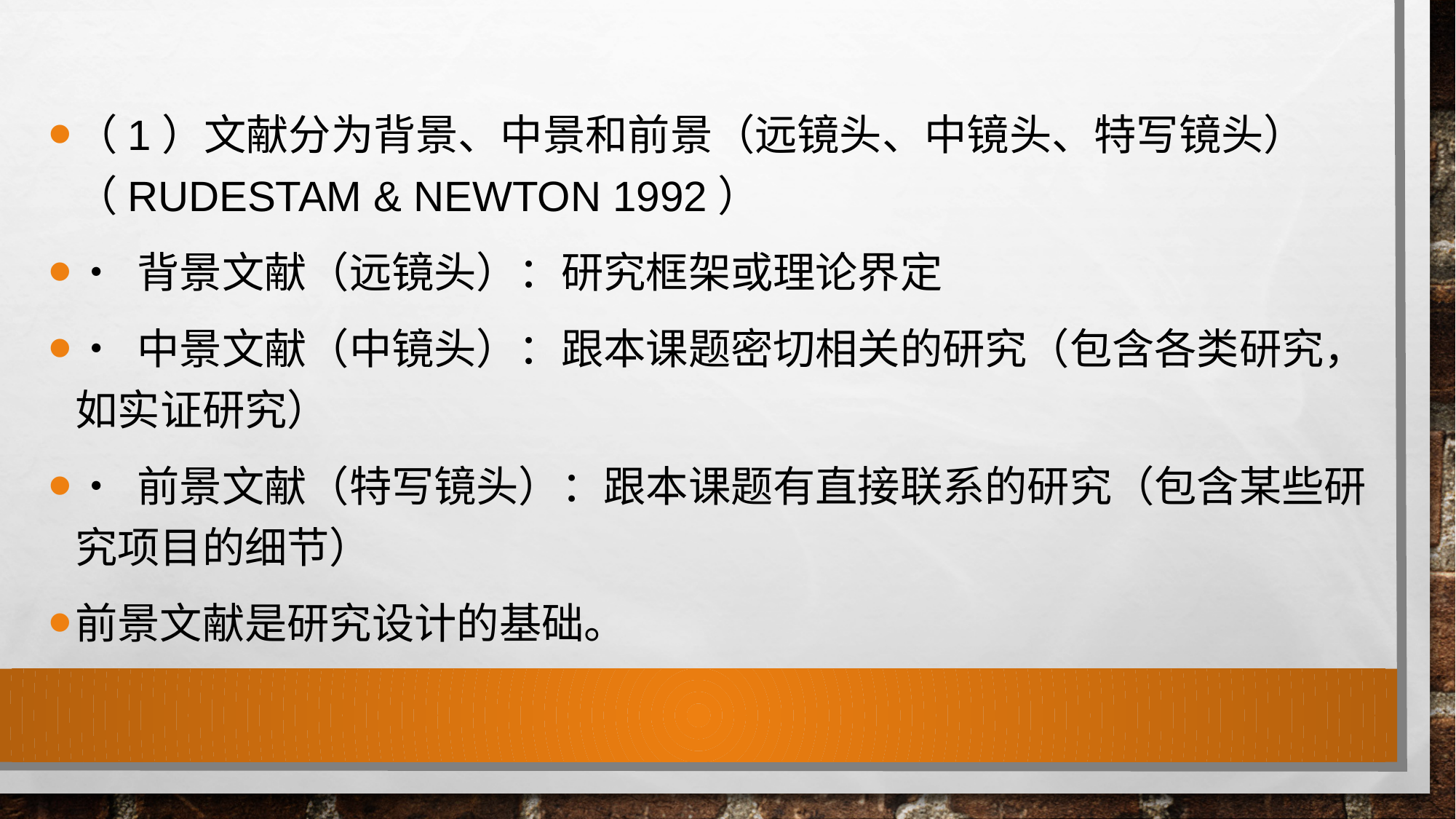

（1）文献分为背景、中景和前景（远镜头、中镜头、特写镜头）（Rudestam & Newton 1992）
• 背景文献（远镜头）：研究框架或理论界定
• 中景文献（中镜头）：跟本课题密切相关的研究（包含各类研究，如实证研究）
• 前景文献（特写镜头）：跟本课题有直接联系的研究（包含某些研究项目的细节）
前景文献是研究设计的基础。